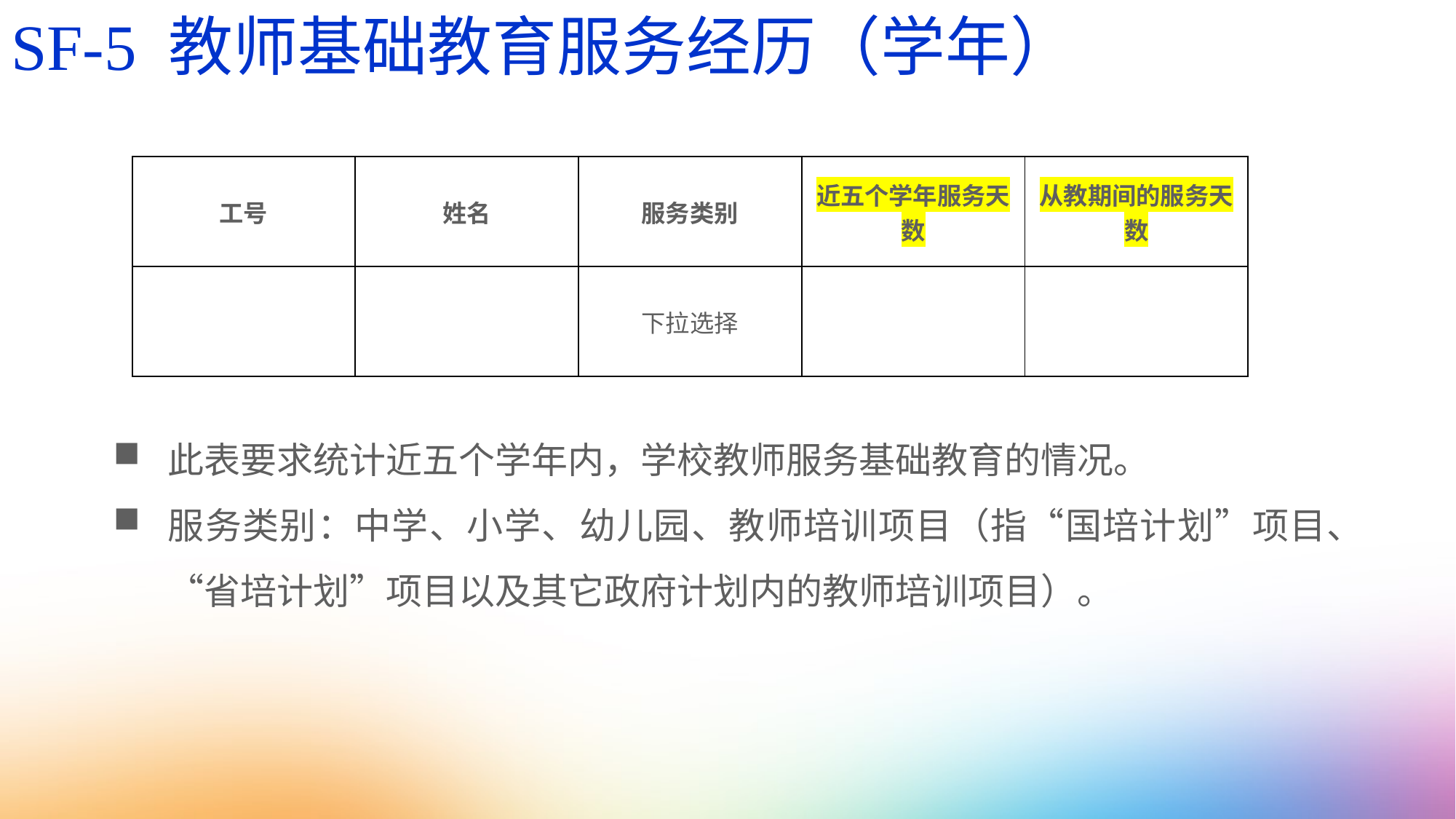

SF-5 教师基础教育服务经历（学年）

| 工号 | 姓名 | 服务类别 | 近五个学年服务天数 | 从教期间的服务天数 |
| --- | --- | --- | --- | --- |
|  |  | 下拉选择 |  |  |
此表要求统计近五个学年内，学校教师服务基础教育的情况。
服务类别：中学、小学、幼儿园、教师培训项目（指“国培计划”项目、“省培计划”项目以及其它政府计划内的教师培训项目）。